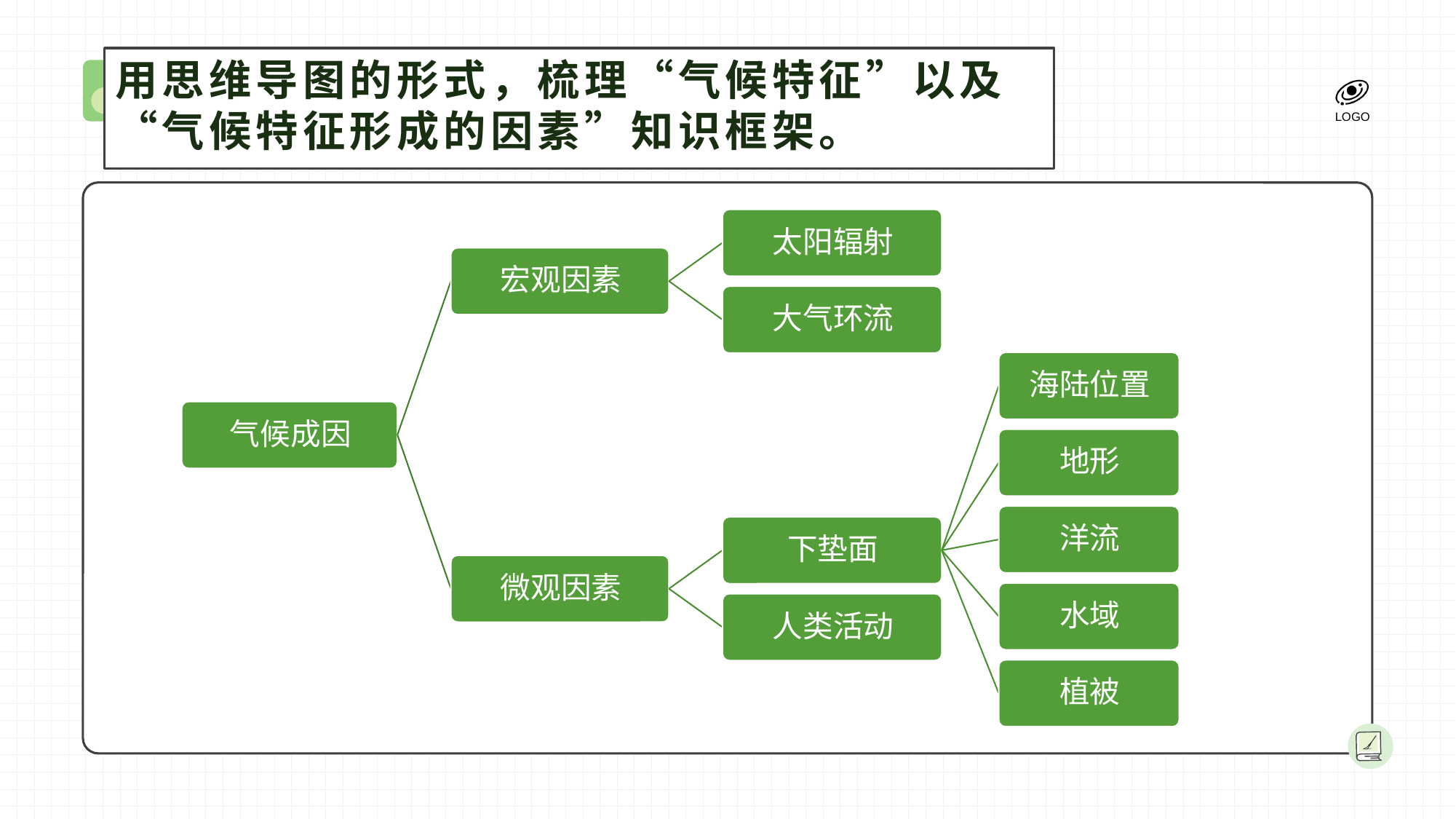

用思维导图的形式，梳理“气候特征”以及“气候特征形成的因素”知识框架。
气候成因

宏观因素

太阳辐射

大气环流

微观因素

下垫面

海陆位置

地形

洋流

水域

植被

人类活动